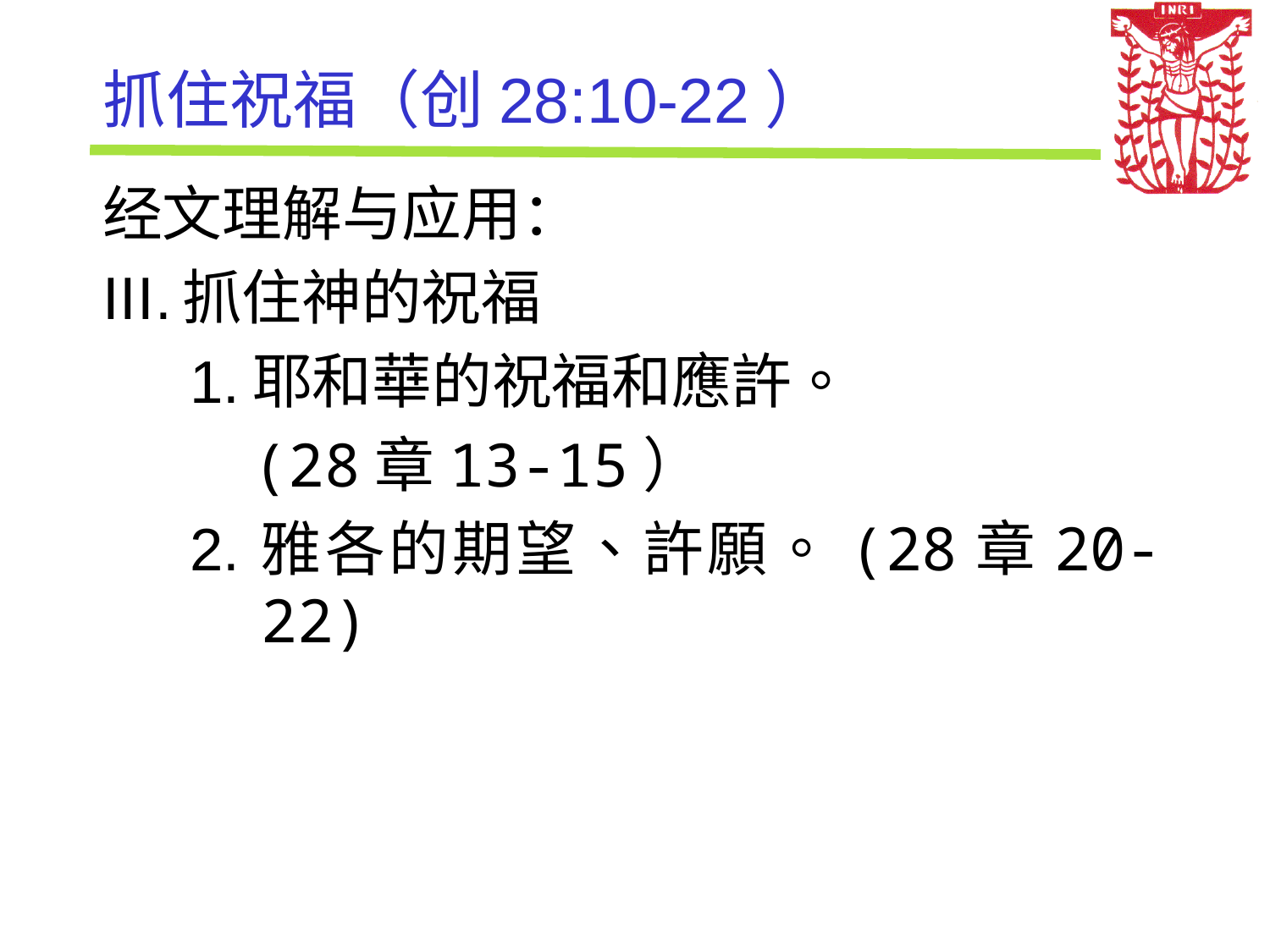

# 抓住祝福（创28:10-22）
经文理解与应用：
抓住神的祝福
耶和華的祝福和應許。
	(28章13-15）
雅各的期望、許願。(28章20-22)